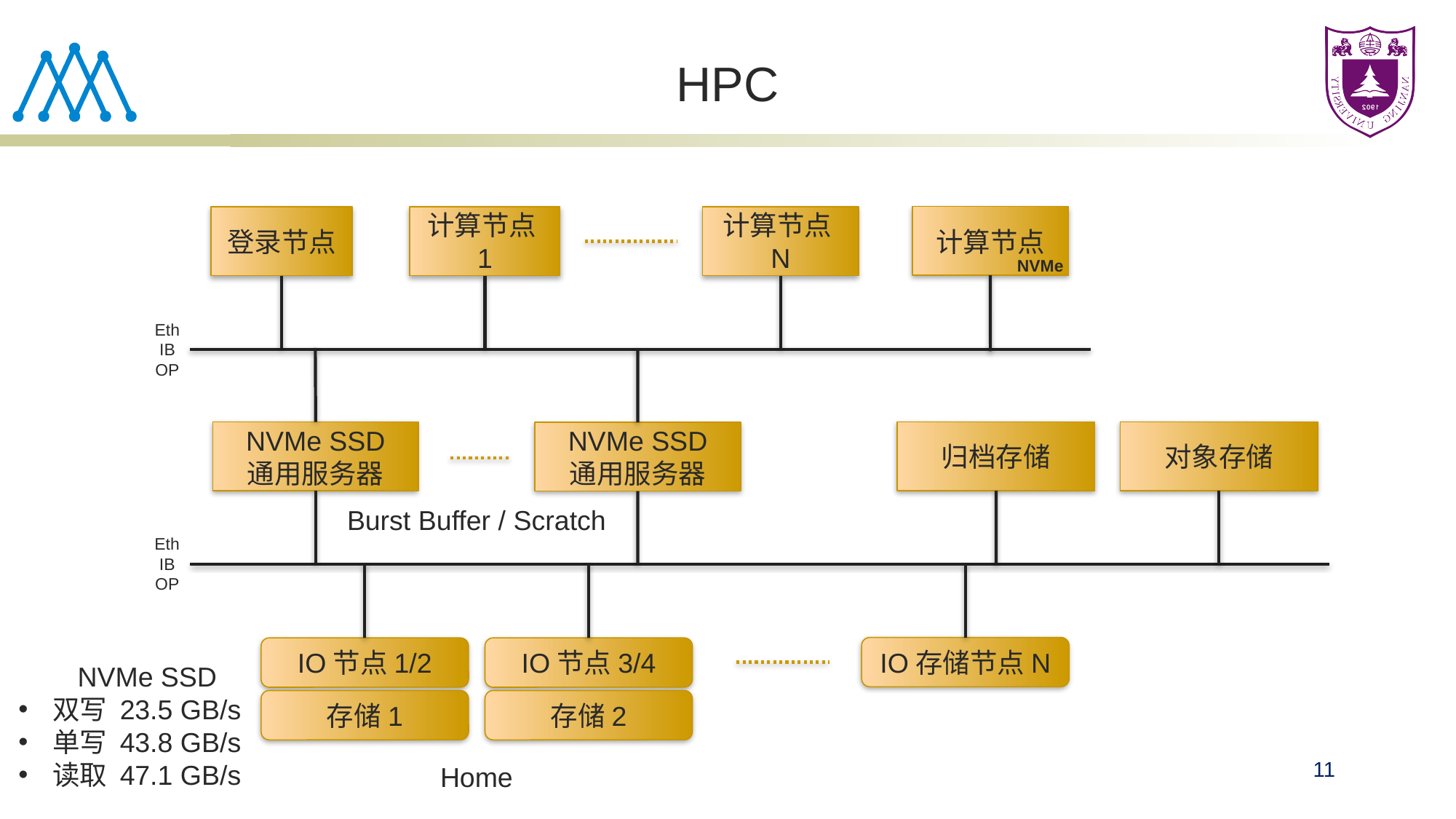

# HPC
计算节点
登录节点
计算节点1
计算节点N
NVMe
Eth
IB
OP
NVMe SSD
通用服务器
归档存储
对象存储
NVMe SSD
通用服务器
Burst Buffer / Scratch
Eth
IB
OP
IO存储节点N
IO节点1/2
IO节点3/4
NVMe SSD
双写 23.5 GB/s
单写 43.8 GB/s
读取 47.1 GB/s
存储1
存储2
Home
11